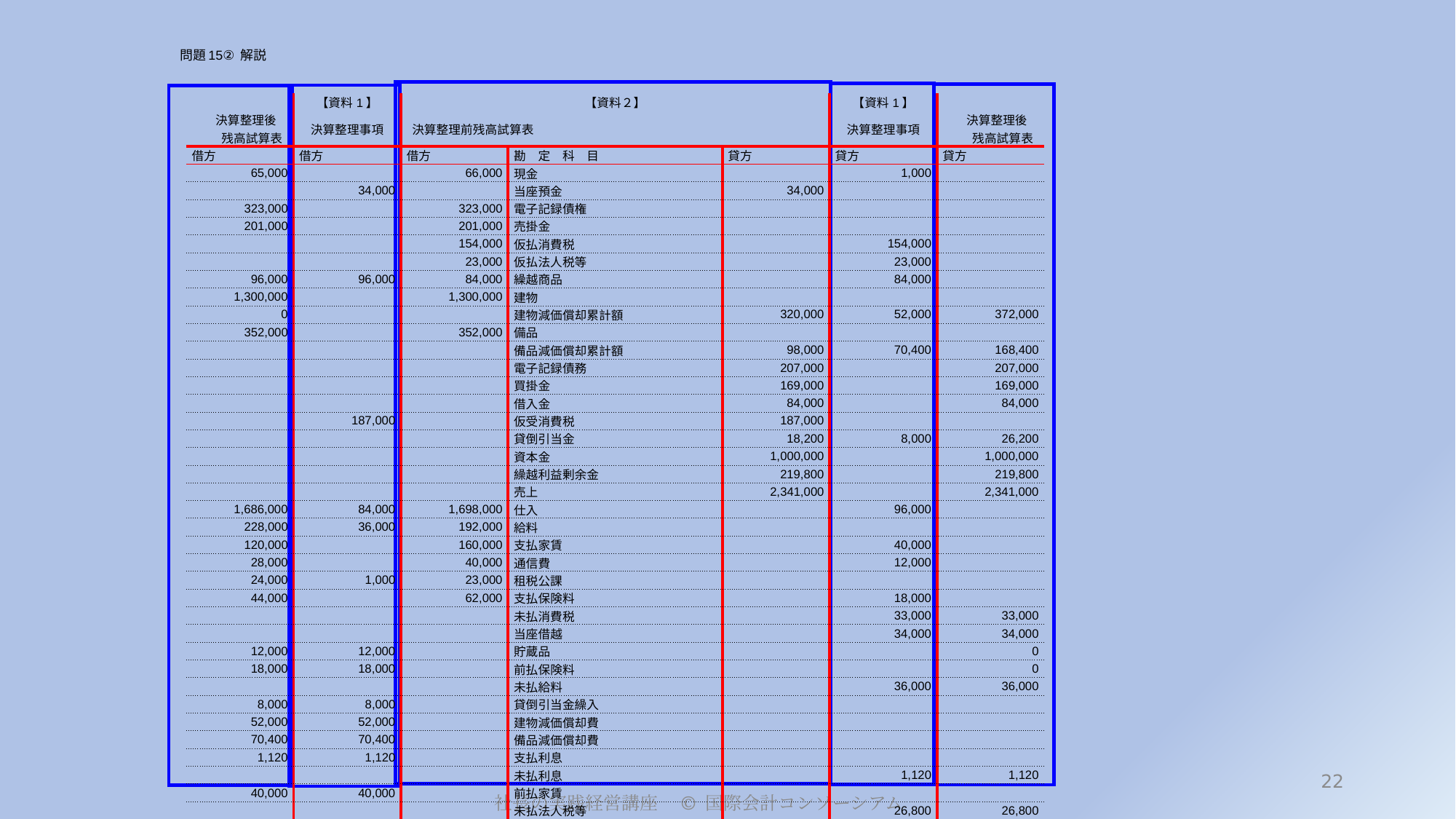

# 問題15② 解説

|  | 【資料1】 | 【資料２】 |  |  | 【資料1】 |  |
| --- | --- | --- | --- | --- | --- | --- |
| 決算整理後　　　残高試算表 | 決算整理事項 | 決算整理前残高試算表 |  |  | 決算整理事項 | 決算整理後　　　残高試算表 |
| 借方 | 借方 | 借方 | 勘　定　科　目 | 貸方 | 貸方 | 貸方 |
| 65,000 |  | 66,000 | 現金 |  | 1,000 |  |
|  | 34,000 |  | 当座預金 | 34,000 |  |  |
| 323,000 |  | 323,000 | 電子記録債権 |  |  |  |
| 201,000 |  | 201,000 | 売掛金 |  |  |  |
|  |  | 154,000 | 仮払消費税 |  | 154,000 |  |
|  |  | 23,000 | 仮払法人税等 |  | 23,000 |  |
| 96,000 | 96,000 | 84,000 | 繰越商品 |  | 84,000 |  |
| 1,300,000 |  | 1,300,000 | 建物 |  |  |  |
| 0 |  |  | 建物減価償却累計額 | 320,000 | 52,000 | 372,000 |
| 352,000 |  | 352,000 | 備品 |  |  |  |
|  |  |  | 備品減価償却累計額 | 98,000 | 70,400 | 168,400 |
|  |  |  | 電子記録債務 | 207,000 |  | 207,000 |
|  |  |  | 買掛金 | 169,000 |  | 169,000 |
|  |  |  | 借入金 | 84,000 |  | 84,000 |
|  | 187,000 |  | 仮受消費税 | 187,000 |  |  |
|  |  |  | 貸倒引当金 | 18,200 | 8,000 | 26,200 |
|  |  |  | 資本金 | 1,000,000 |  | 1,000,000 |
|  |  |  | 繰越利益剰余金 | 219,800 |  | 219,800 |
|  |  |  | 売上 | 2,341,000 |  | 2,341,000 |
| 1,686,000 | 84,000 | 1,698,000 | 仕入 |  | 96,000 |  |
| 228,000 | 36,000 | 192,000 | 給料 |  |  |  |
| 120,000 |  | 160,000 | 支払家賃 |  | 40,000 |  |
| 28,000 |  | 40,000 | 通信費 |  | 12,000 |  |
| 24,000 | 1,000 | 23,000 | 租税公課 |  |  |  |
| 44,000 |  | 62,000 | 支払保険料 |  | 18,000 |  |
|  |  |  | 未払消費税 |  | 33,000 | 33,000 |
|  |  |  | 当座借越 |  | 34,000 | 34,000 |
| 12,000 | 12,000 |  | 貯蔵品 |  |  | 0 |
| 18,000 | 18,000 |  | 前払保険料 |  |  | 0 |
|  |  |  | 未払給料 |  | 36,000 | 36,000 |
| 8,000 | 8,000 |  | 貸倒引当金繰入 |  |  |  |
| 52,000 | 52,000 |  | 建物減価償却費 |  |  |  |
| 70,400 | 70,400 |  | 備品減価償却費 |  |  |  |
| 1,120 | 1,120 |  | 支払利息 |  |  |  |
|  |  |  | 未払利息 |  | 1,120 | 1,120 |
| 40,000 | 40,000 |  | 前払家賃 |  |  |  |
|  |  |  | 未払法人税等 |  | 26,800 | 26,800 |
| 49,800 | 49,800 |  | 法人税等 |  |  |  |
|  |  |  |  |  |  |  |
|  |  |  |  |  |  |  |
| 4,718,320 | 689,320 | 4,678,000 |  | 4,678,000 | 689,320 | 4,718,320 |
22
社長の実践経営講座　© 国際会計コンソーシアム